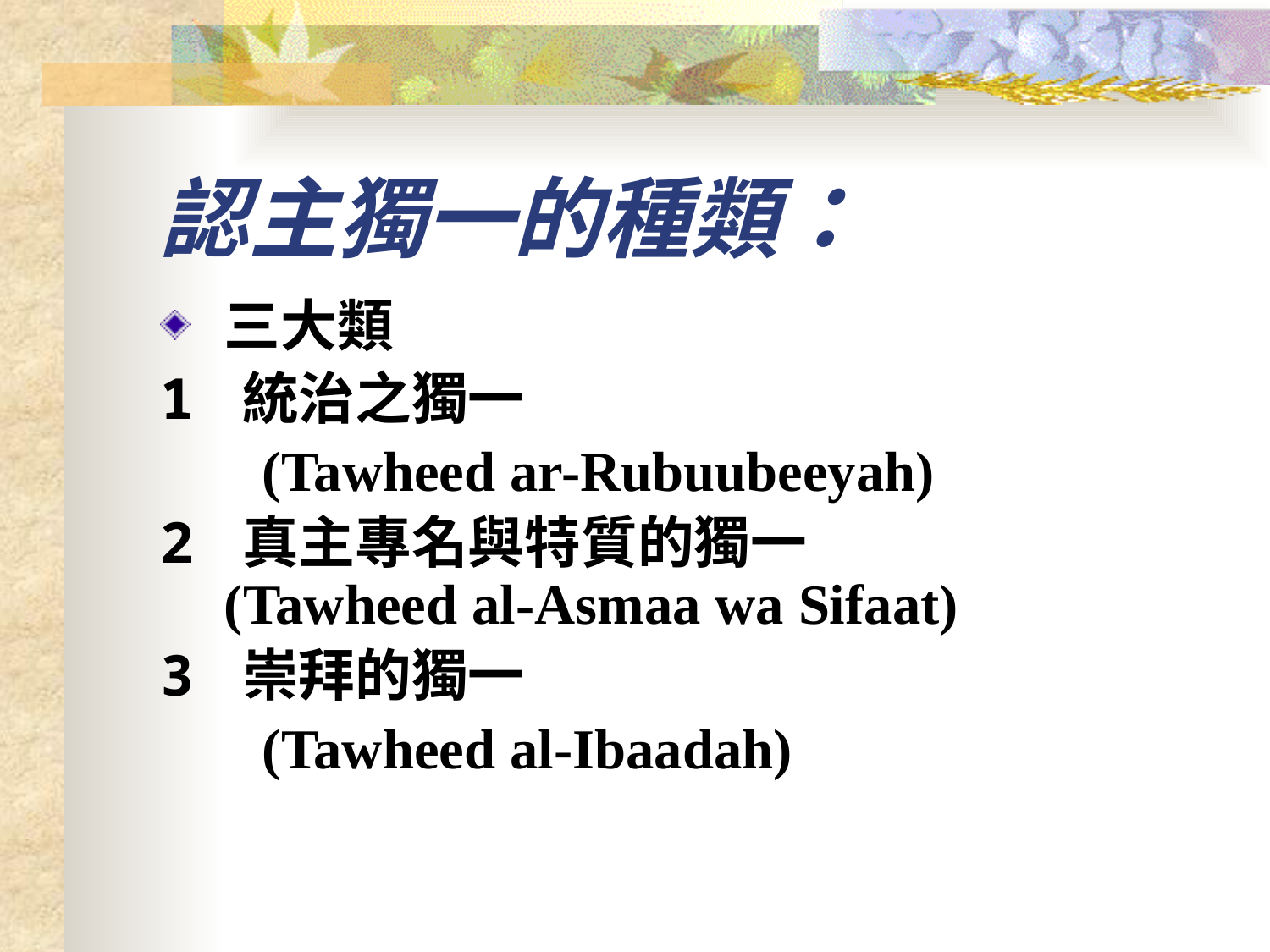

# 認主獨一的種類：
三大類
1 統治之獨一
   (Tawheed ar-Rubuubeeyah)
2 真主專名與特質的獨一
(Tawheed al-Asmaa wa Sifaat)
3 崇拜的獨一
   (Tawheed al-Ibaadah)